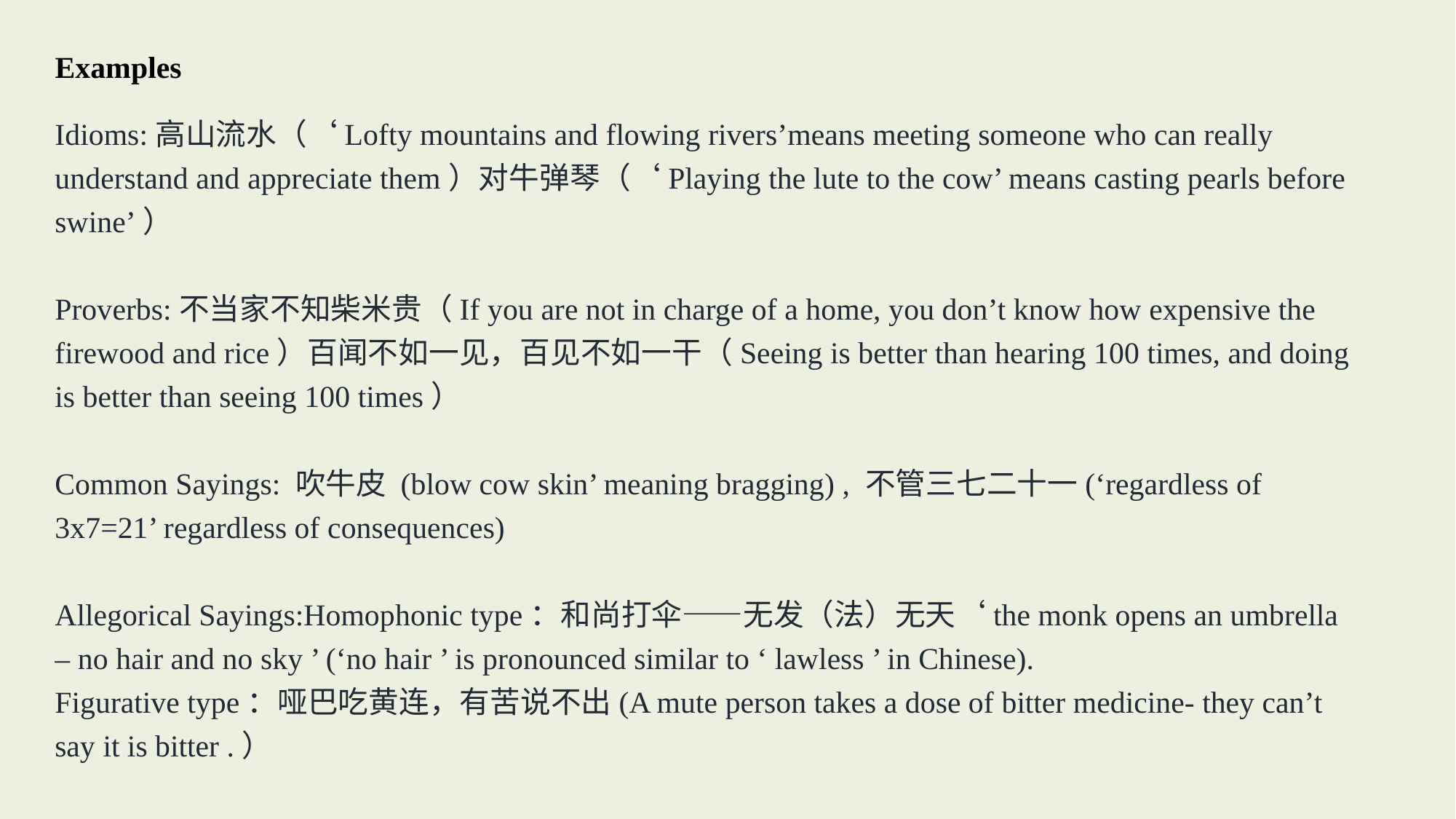

# Examples
Idioms:高山流水（‘Lofty mountains and flowing rivers’means meeting someone who can really understand and appreciate them）对牛弹琴（‘Playing the lute to the cow’ means casting pearls before swine’）

Proverbs:不当家不知柴米贵（If you are not in charge of a home, you don’t know how expensive the firewood and rice）百闻不如一见，百见不如一干（Seeing is better than hearing 100 times, and doing is better than seeing 100 times）

Common Sayings: 吹牛皮 (blow cow skin’ meaning bragging) , 不管三七二十一(‘regardless of 3x7=21’ regardless of consequences)

Allegorical Sayings:Homophonic type：和尚打伞——无发（法）无天‘the monk opens an umbrella – no hair and no sky ’ (‘no hair ’ is pronounced similar to ‘ lawless ’ in Chinese).
Figurative type：哑巴吃黄连，有苦说不出(A mute person takes a dose of bitter medicine- they can’t say it is bitter .）